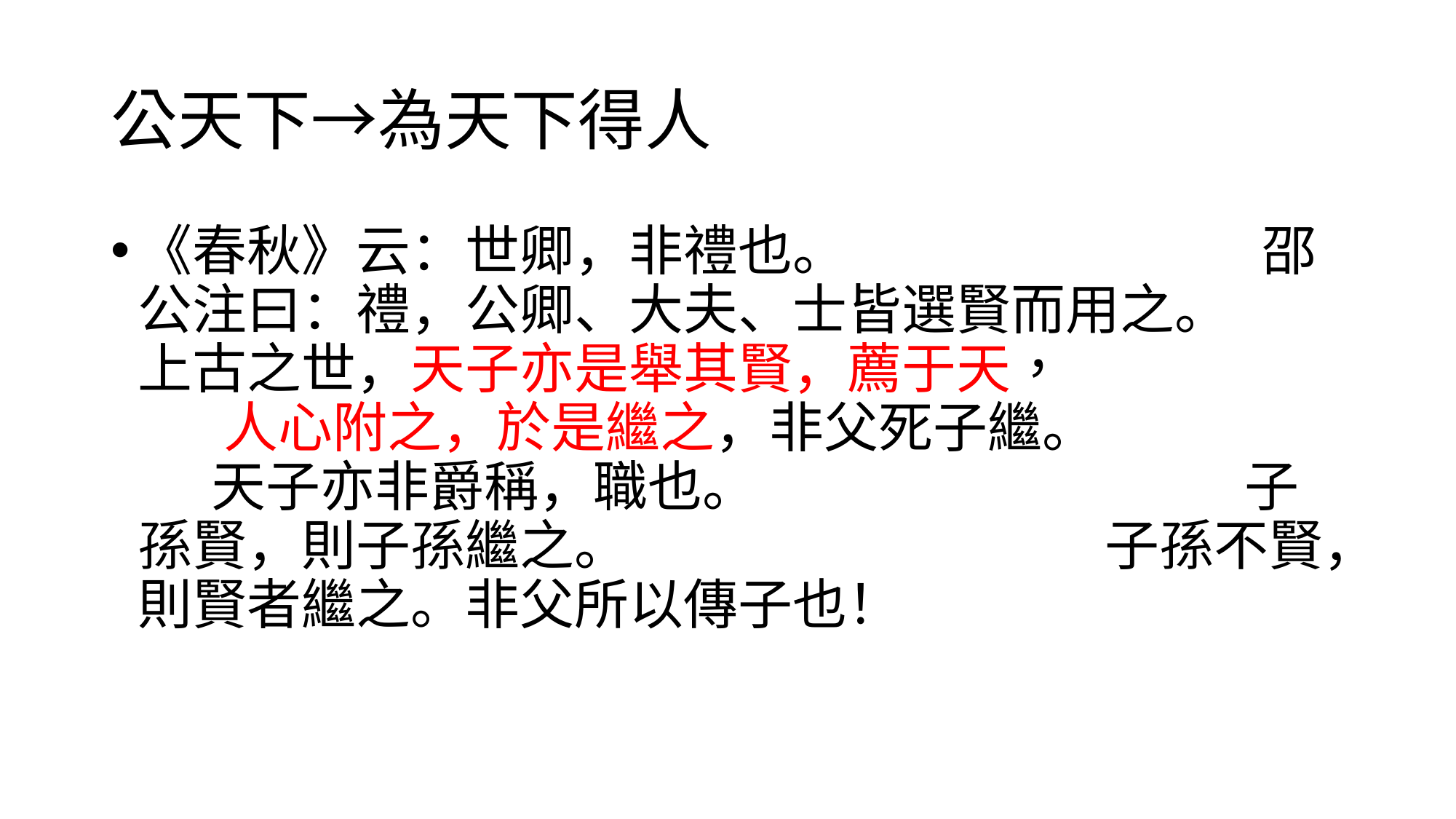

# 公天下→為天下得人
《春秋》云：世卿，非禮也。                                  邵公注曰：禮，公卿、大夫、士皆選賢而用之。        上古之世，天子亦是舉其賢，薦于天，                              人心附之，於是繼之，非父死子繼。                           天子亦非爵稱，職也。                                        子孫賢，則子孫繼之。                                       子孫不賢，則賢者繼之。非父所以傳子也！